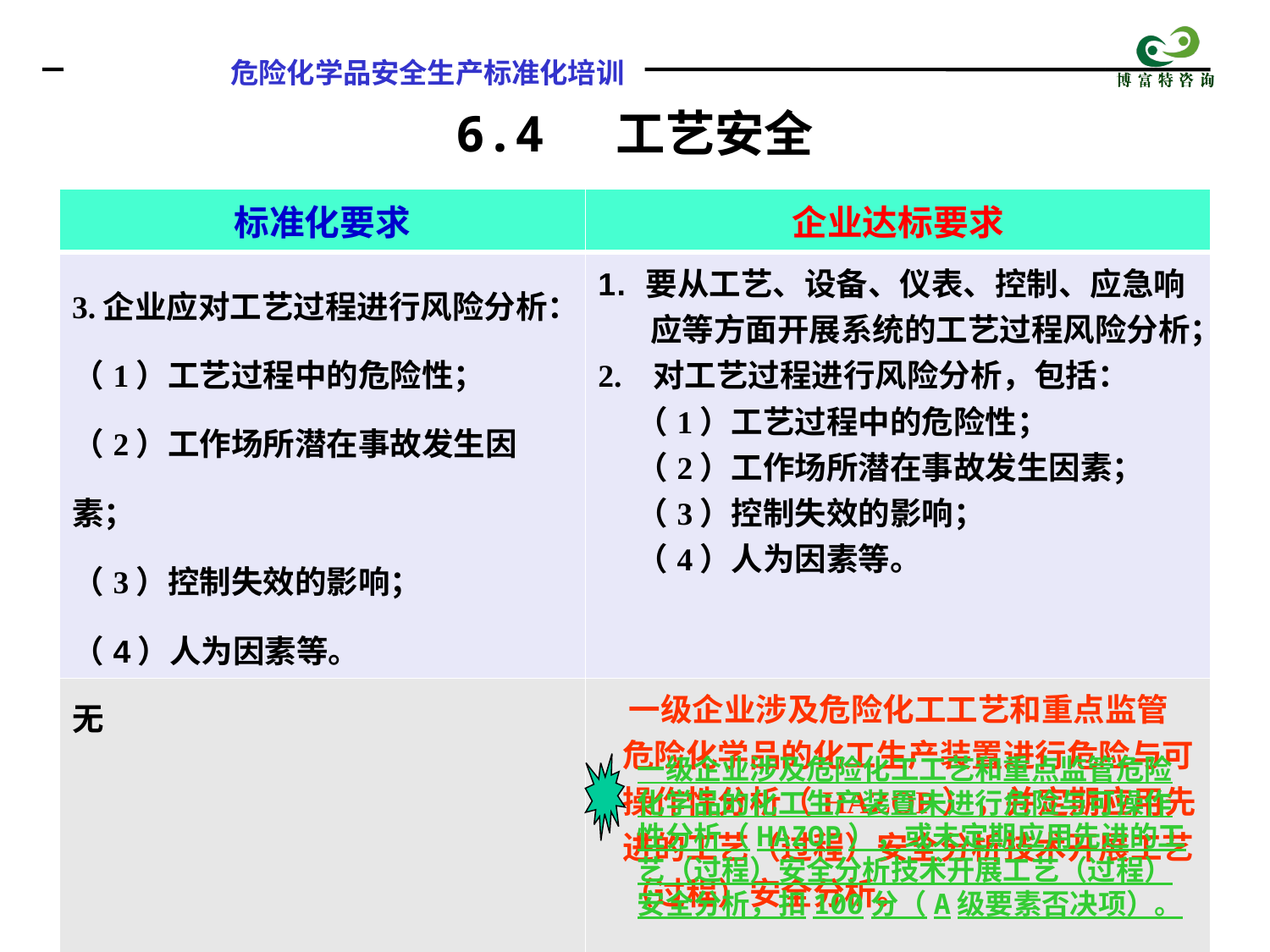

6.4  工艺安全
| 标准化要求 | 企业达标要求 |
| --- | --- |
| 3.企业应对工艺过程进行风险分析： （1）工艺过程中的危险性； （2）工作场所潜在事故发生因素； （3）控制失效的影响； （4）人为因素等。 | 要从工艺、设备、仪表、控制、应急响 应等方面开展系统的工艺过程风险分析； 2. 对工艺过程进行风险分析，包括： （1）工艺过程中的危险性； （2）工作场所潜在事故发生因素； （3）控制失效的影响； （4）人为因素等。 |
| 无 | 一级企业涉及危险化工工艺和重点监管危险化学品的化工生产装置进行危险与可操作性分析（HAZOP），并定期应用先进的工艺（过程）安全分析技术开展工艺（过程）安全分析。 |
一级企业涉及危险化工工艺和重点监管危险化学品的化工生产装置未进行危险与可操作性分析（HAZOP），或未定期应用先进的工艺（过程）安全分析技术开展工艺（过程）安全分析，扣100分（A级要素否决项）。